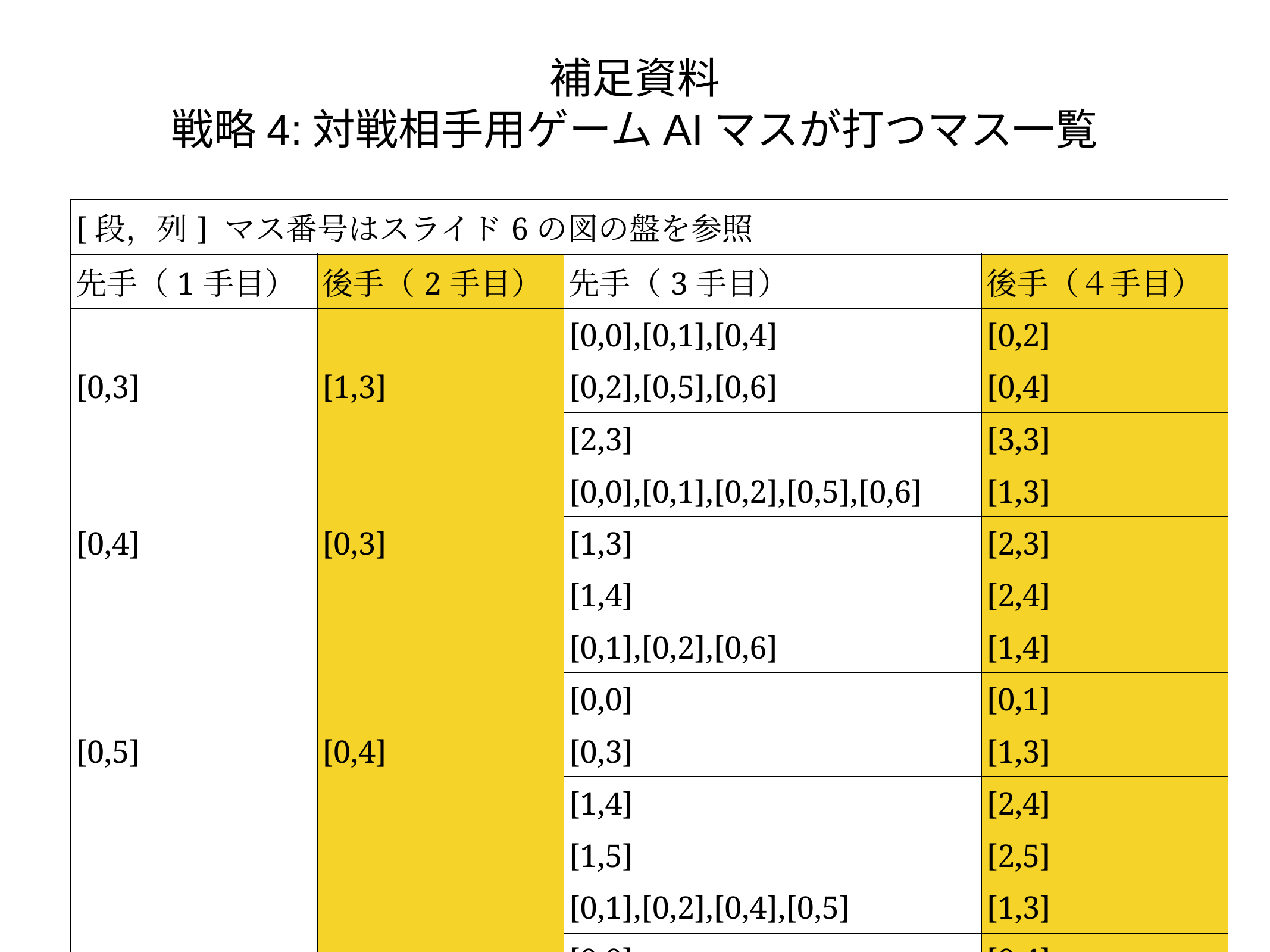

# 補足資料
戦略4:対戦相手用ゲームAIマスが打つマス一覧
| [段，列] マス番号はスライド6の図の盤を参照 |  |  |  |
| --- | --- | --- | --- |
| 先手（1手目） | 後手（2手目） | 先手（3手目） | 後手（４手目） |
| [0,3] | [1,3] | [0,0],[0,1],[0,4] | [0,2] |
|  |  | [0,2],[0,5],[0,6] | [0,4] |
|  |  | [2,3] | [3,3] |
| [0,4] | [0,3] | [0,0],[0,1],[0,2],[0,5],[0,6] | [1,3] |
|  |  | [1,3] | [2,3] |
|  |  | [1,4] | [2,4] |
| [0,5] | [0,4] | [0,1],[0,2],[0,6] | [1,4] |
|  |  | [0,0] | [0,1] |
|  |  | [0,3] | [1,3] |
|  |  | [1,4] | [2,4] |
|  |  | [1,5] | [2,5] |
| [0,6] | [0,3] | [0,1],[0,2],[0,4],[0,5] | [1,3] |
|  |  | [0,0] | [0,4] |
|  |  | [1,3] | [2,3] |
|  |  | [1,6] | [0,2] |